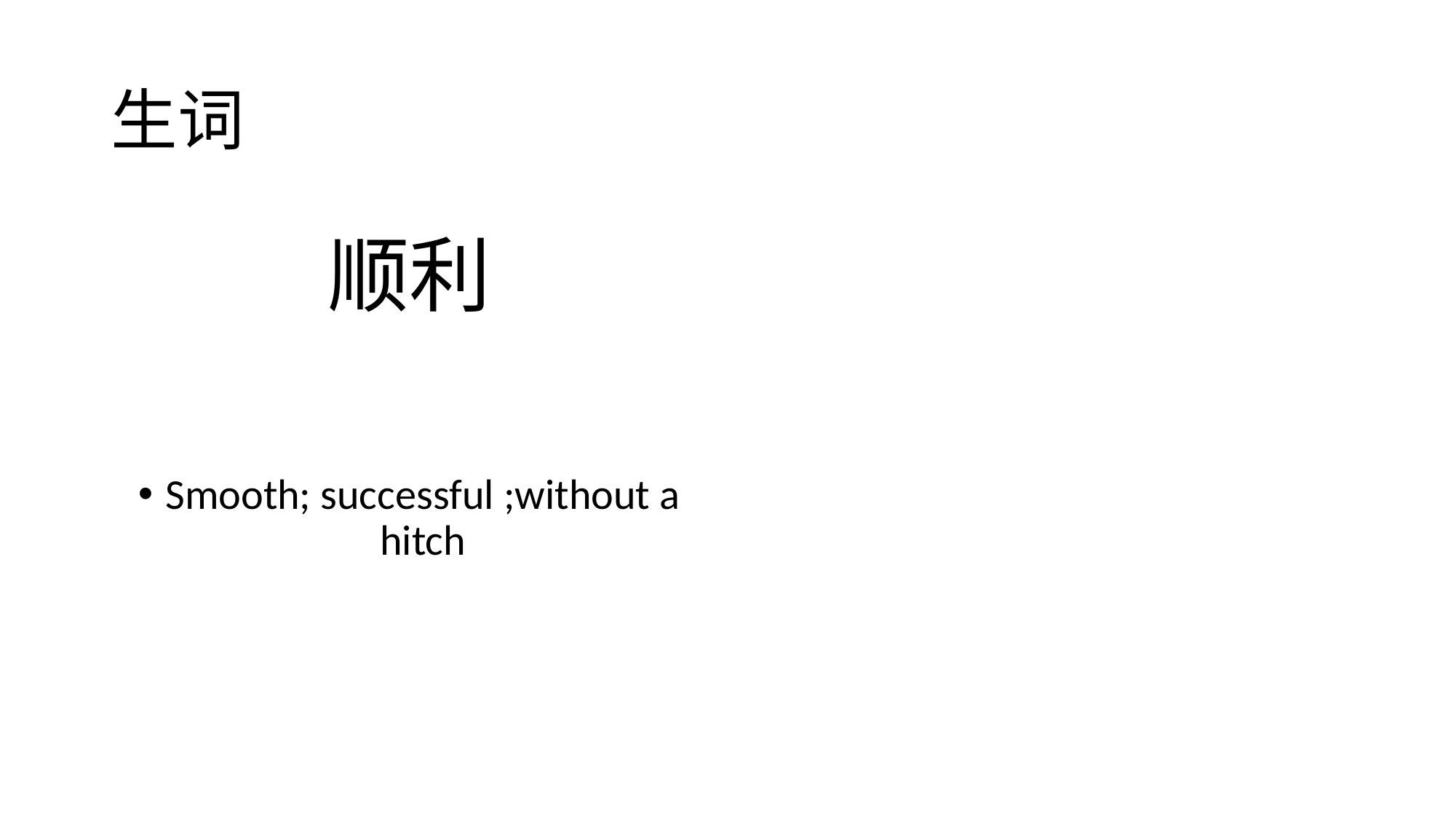

# 生词

Smooth; successful ;without a hitch
顺利